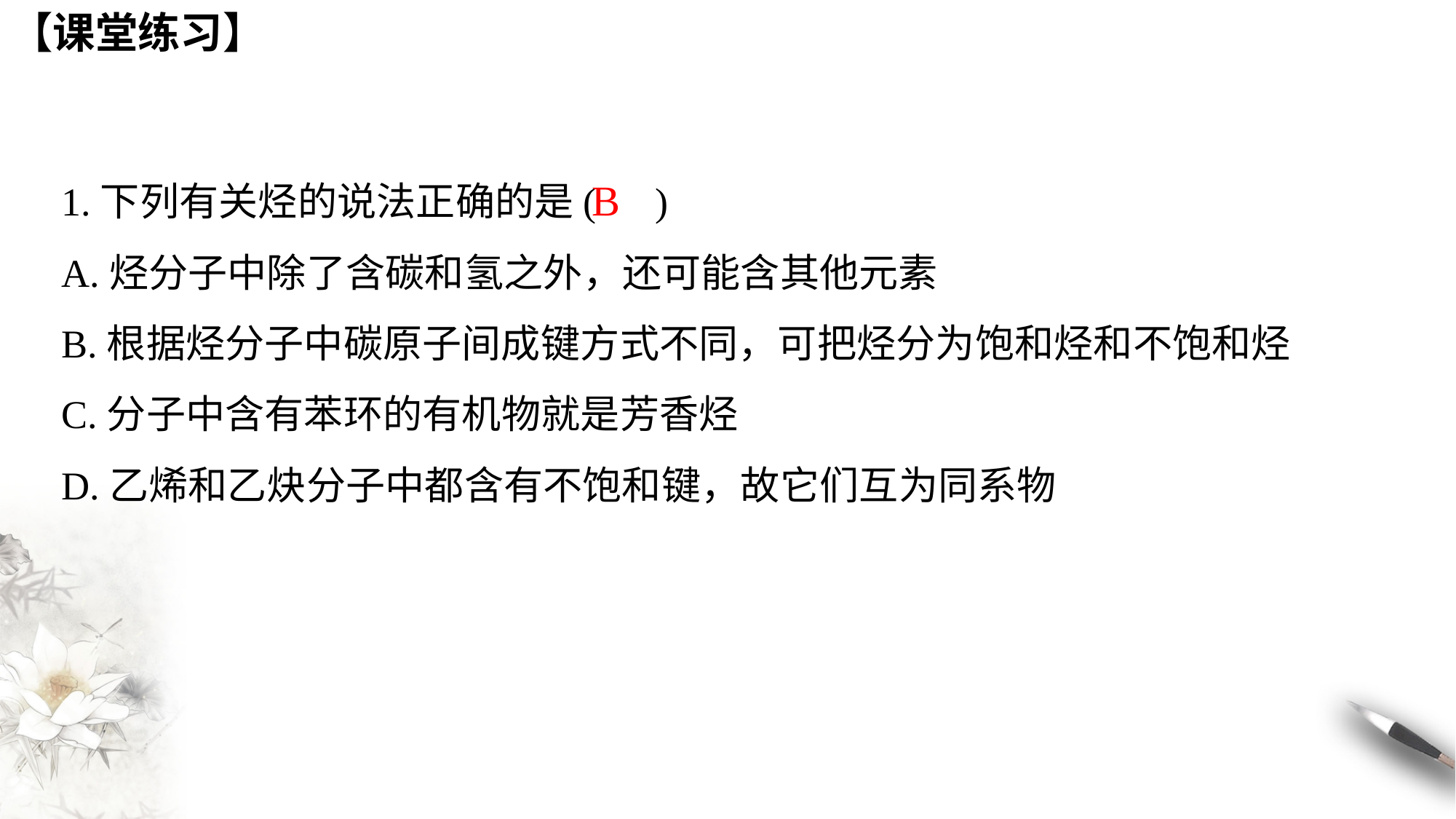

【课堂练习】
1.下列有关烃的说法正确的是(      )
A.烃分子中除了含碳和氢之外，还可能含其他元素
B.根据烃分子中碳原子间成键方式不同，可把烃分为饱和烃和不饱和烃
C.分子中含有苯环的有机物就是芳香烃
D.乙烯和乙炔分子中都含有不饱和键，故它们互为同系物
B